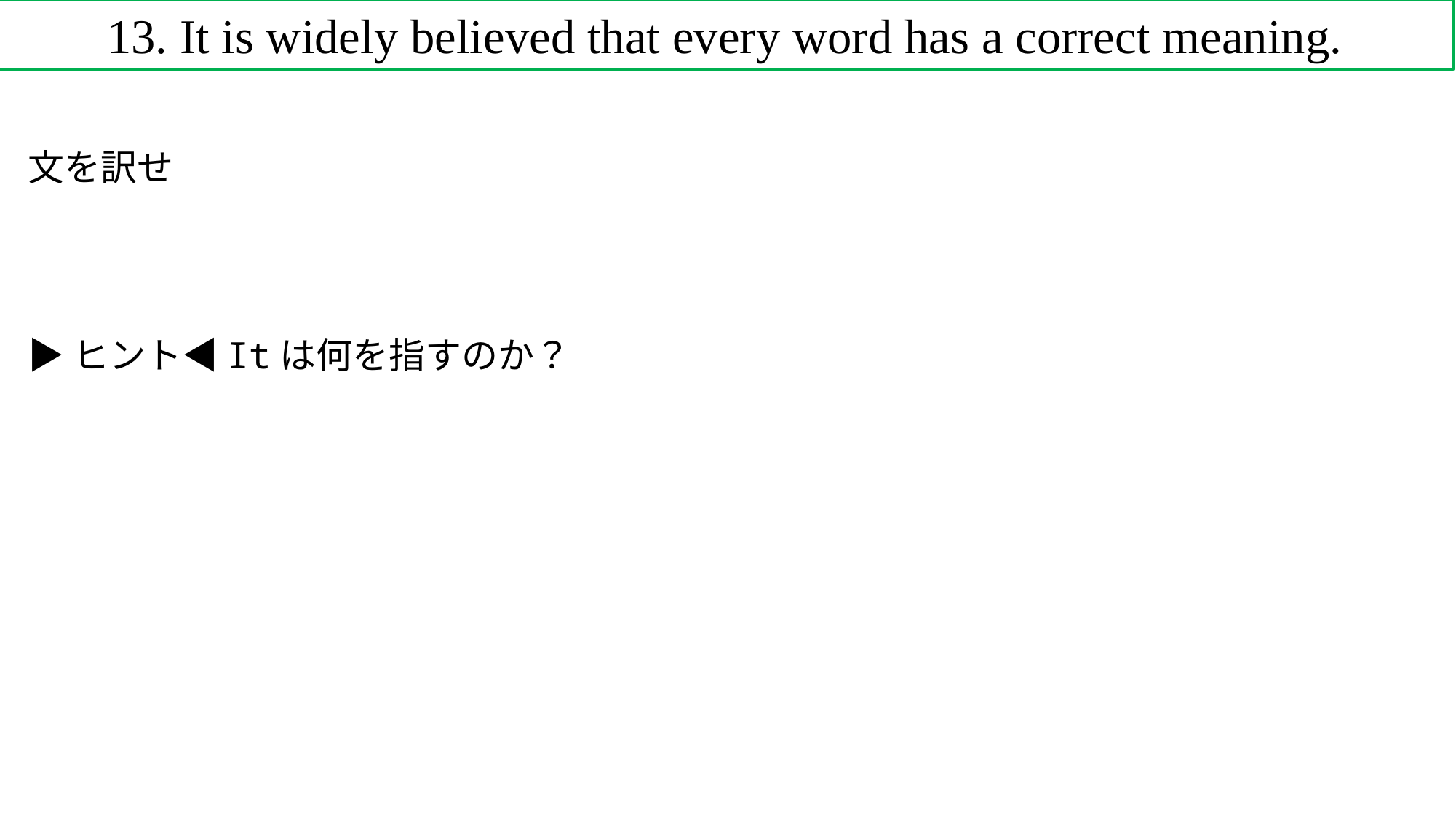

13. It is widely believed that every word has a correct meaning.
文を訳せ
▶ヒント◀Itは何を指すのか？